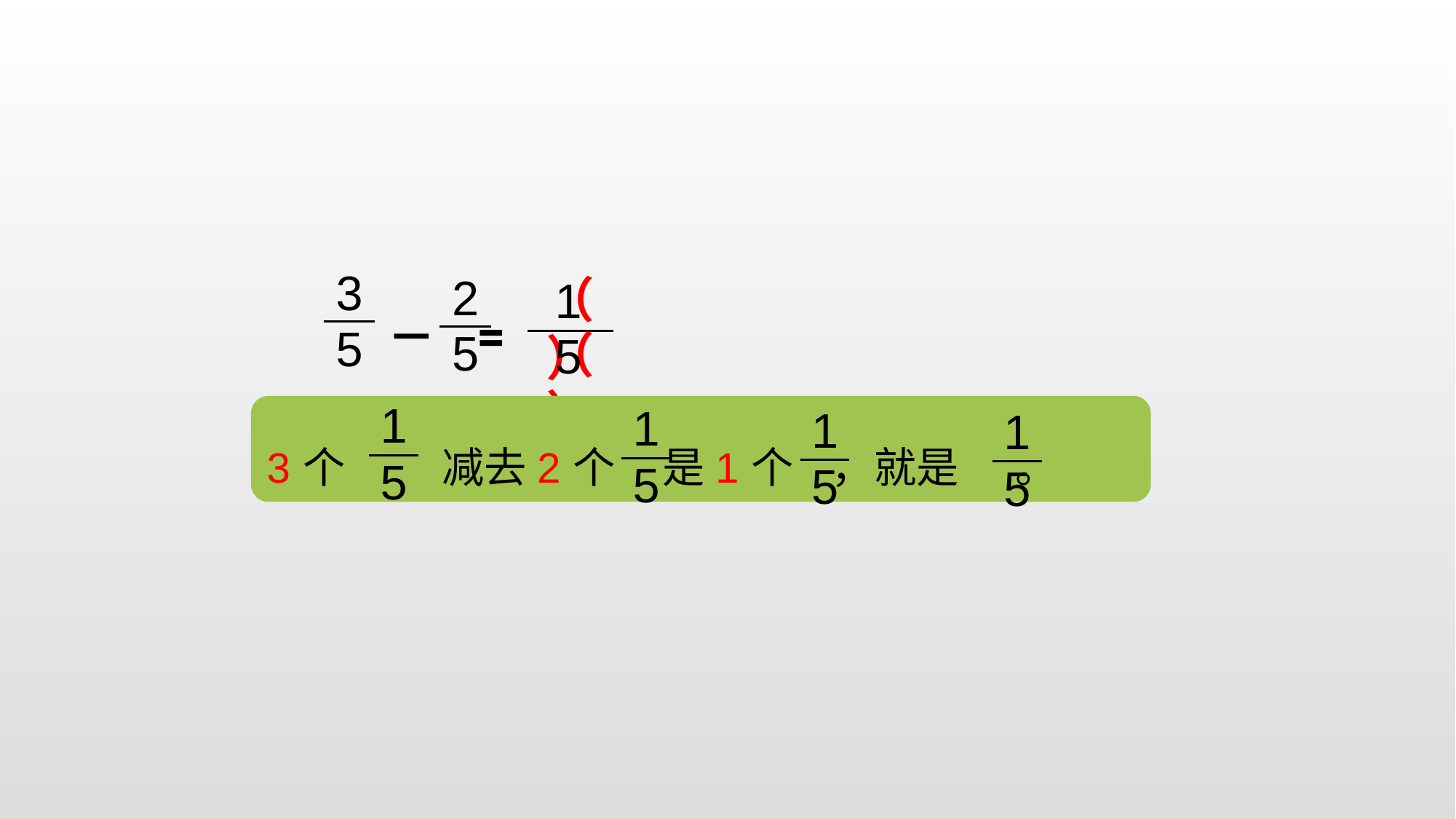

3
5
2
5
（ ）
（ ）
1
－  =
5
1
5

1
5
1
5
1
5

3个          减去2个     是1个    ，就是      。